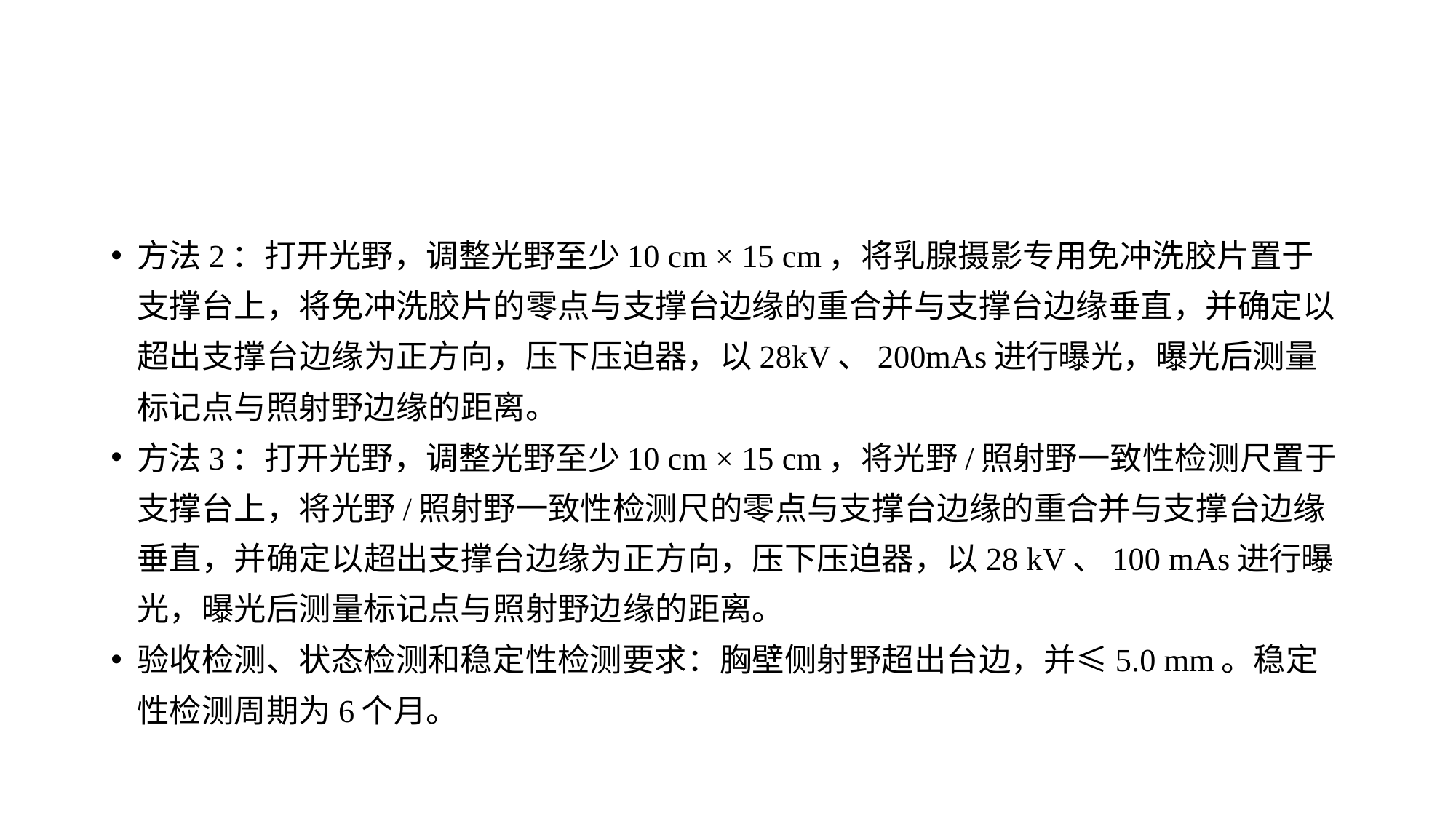

#
方法2：打开光野，调整光野至少10 cm × 15 cm，将乳腺摄影专用免冲洗胶片置于支撑台上，将免冲洗胶片的零点与支撑台边缘的重合并与支撑台边缘垂直，并确定以超出支撑台边缘为正方向，压下压迫器，以28kV、200mAs进行曝光，曝光后测量标记点与照射野边缘的距离。
方法3：打开光野，调整光野至少10 cm × 15 cm，将光野/照射野一致性检测尺置于支撑台上，将光野/照射野一致性检测尺的零点与支撑台边缘的重合并与支撑台边缘垂直，并确定以超出支撑台边缘为正方向，压下压迫器，以28 kV、100 mAs进行曝光，曝光后测量标记点与照射野边缘的距离。
验收检测、状态检测和稳定性检测要求：胸壁侧射野超出台边，并≤5.0 mm。稳定性检测周期为6个月。